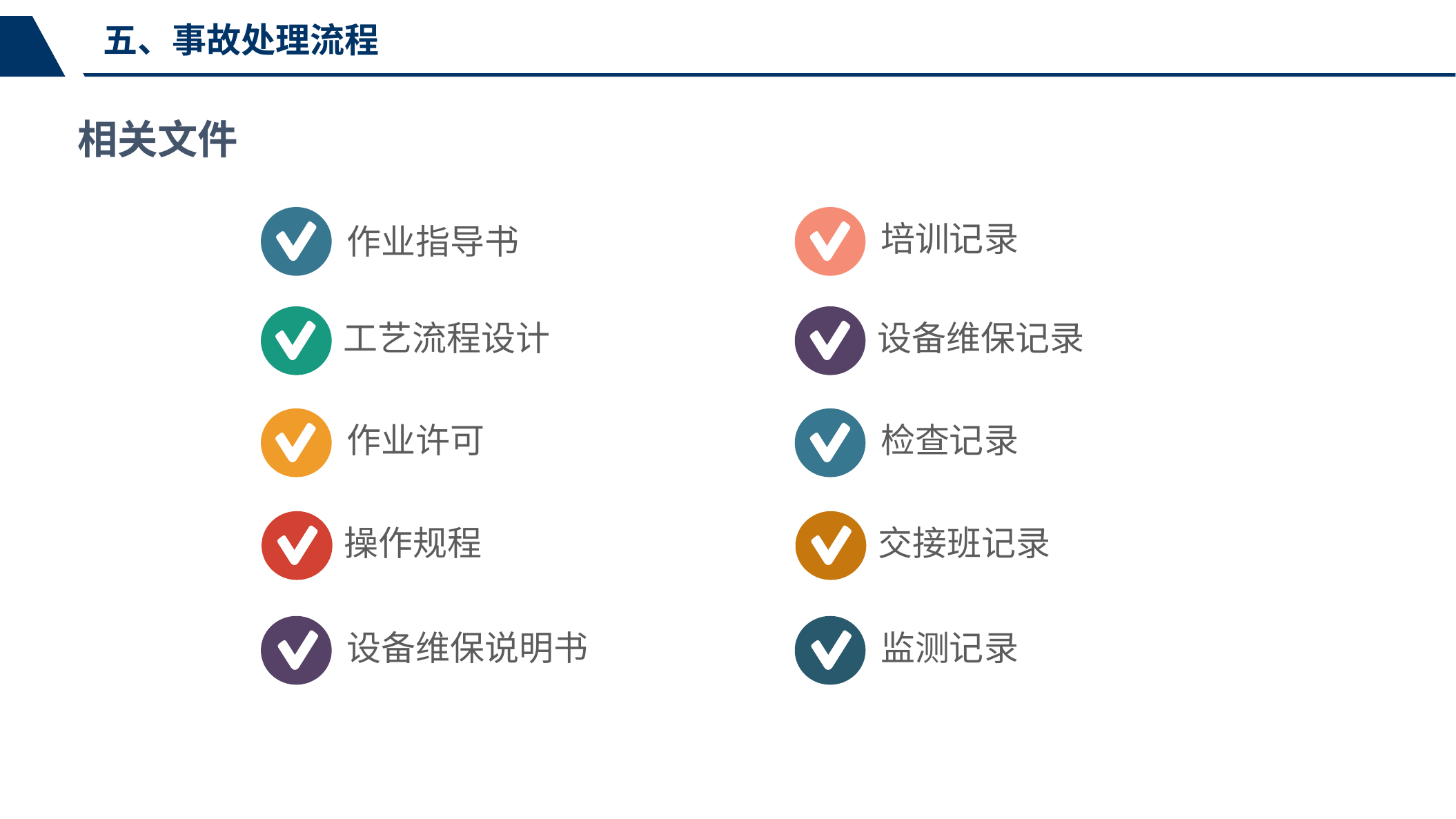

五、事故处理流程

相关文件

培训记录
作业指导书

工艺流程设计
设备维保记录

作业许可
检查记录

操作规程
交接班记录

设备维保说明书
监测记录